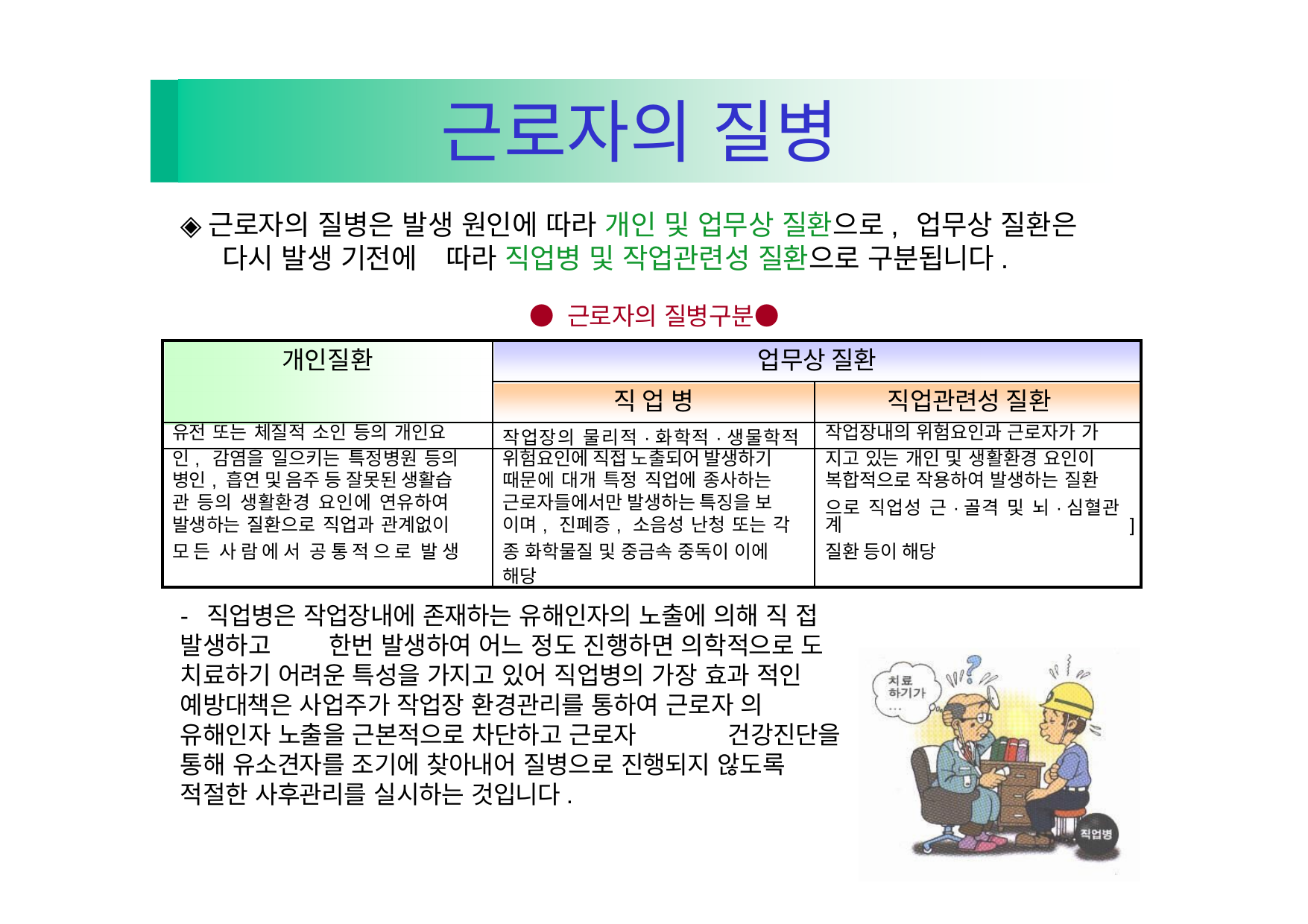

근로자의 질병
◈근로자의 질병은 발생 원인에 따라 개인 및 업무상 질환으로, 업무상 질환은 다시 발생 기전에	따라 직업병 및 작업관련성 질환으로 구분됩니다.

● 근로자의 질병구분●
| 개인질환 | 업무상 질환 |  |
| --- | --- | --- |
|  | 직 업 병 | 직업관련성 질환 |
| 유전 또는 체질적 소인 등의 개인요 | 작업장의 물리적·화학적·생물학적 | 작업장내의 위험요인과 근로자가 가 |
| 인, 감염을 일으키는 특정병원 등의 | 위험요인에 직접 노출되어 발생하기 | 지고 있는 개인 및 생활환경 요인이 |
| 병인, 흡연 및 음주 등 잘못된 생활습 | 때문에 대개 특정 직업에 종사하는 | 복합적으로 작용하여 발생하는 질환 |
| 관 등의 생활환경 요인에 연유하여 | 근로자들에서만 발생하는 특징을 보 | 으로 직업성 근·골격 및 뇌·심혈관 |
| 발생하는 질환으로 직업과 관계없이 | 이며, 진폐증, 소음성 난청 또는 각 | 계 ] |
| 모 든 사 람 에 서 공 통 적 으 로 발 생 | 종 화학물질 및 중금속 중독이 이에 | 질환 등이 해당 |
|  | 해당 |  |

- 직업병은 작업장내에 존재하는 유해인자의 노출에 의해 직 접 발생하고	한번 발생하여 어느 정도 진행하면 의학적으로 도 치료하기 어려운 특성을 가지고 있어 직업병의 가장 효과 적인 예방대책은 사업주가 작업장 환경관리를 통하여 근로자 의 유해인자 노출을 근본적으로 차단하고 근로자	건강진단을 통해 유소견자를 조기에 찾아내어 질병으로 진행되지 않도록 적절한 사후관리를 실시하는 것입니다.